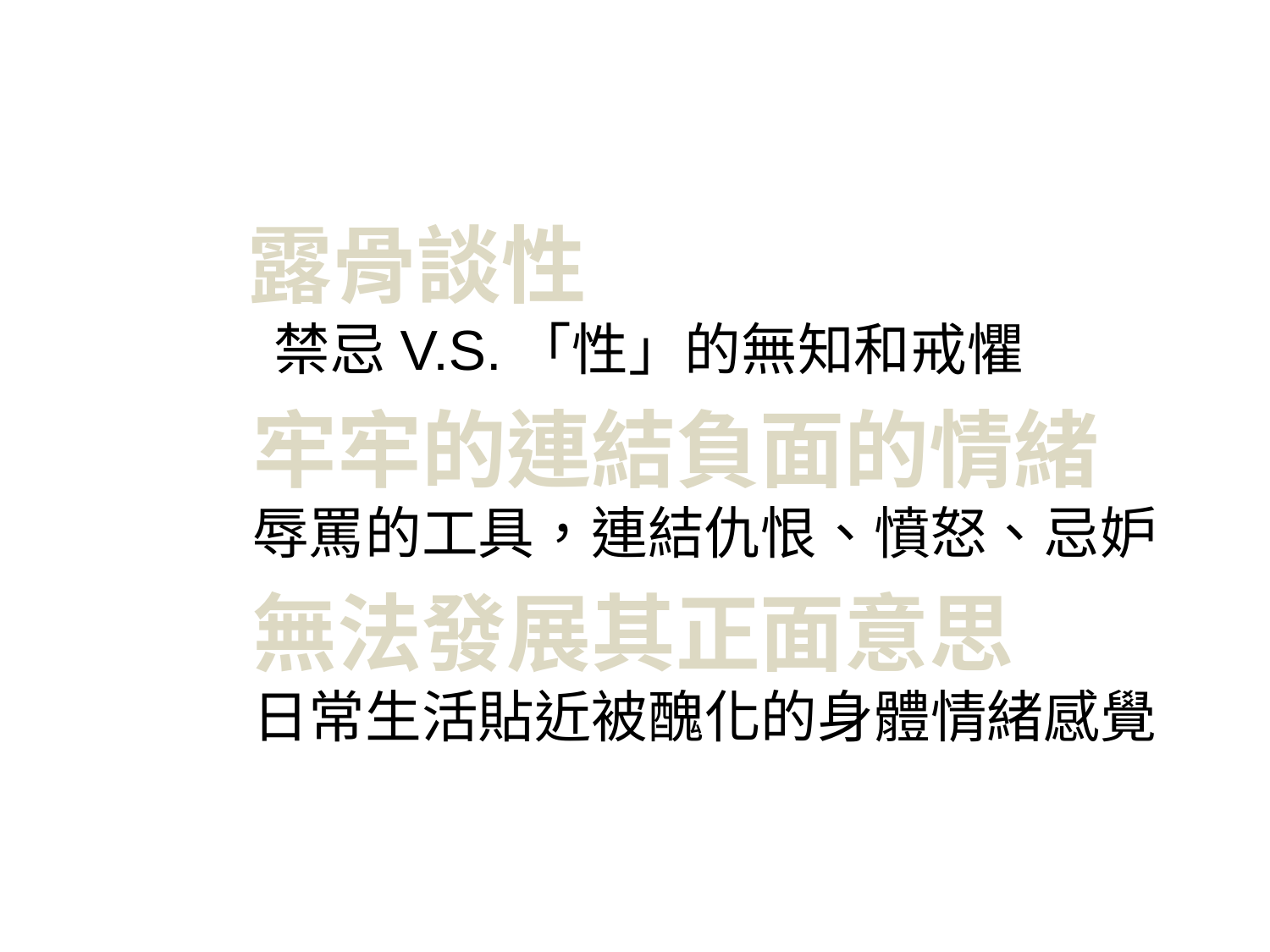

露骨談性
 禁忌V.S.「性」的無知和戒懼
牢牢的連結負面的情緒
辱罵的工具，連結仇恨、憤怒、忌妒
無法發展其正面意思
日常生活貼近被醜化的身體情緒感覺